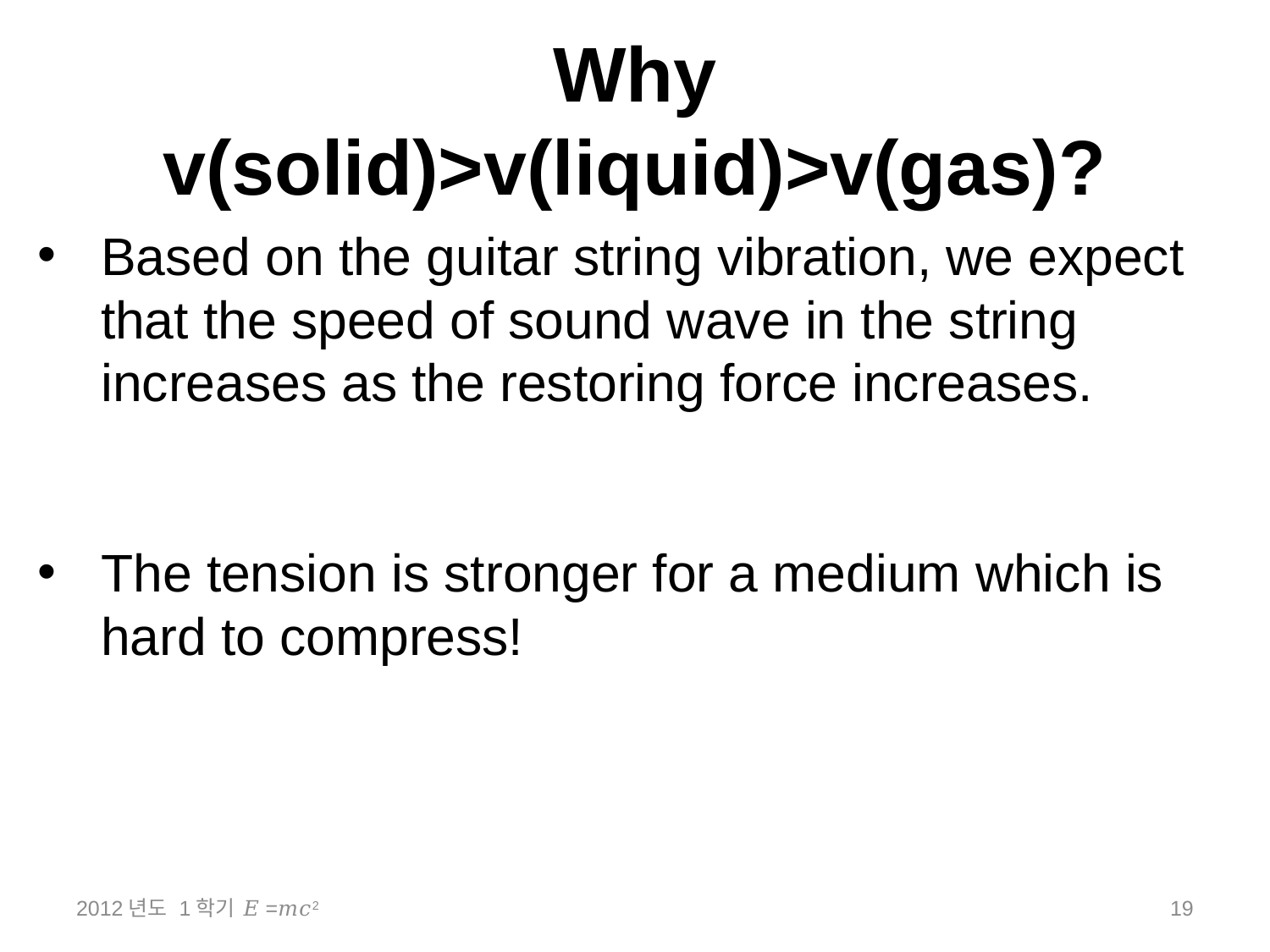

# Why v(solid)>v(liquid)>v(gas)?
Based on the guitar string vibration, we expect that the speed of sound wave in the string increases as the restoring force increases.

The tension is stronger for a medium which is hard to compress!
2012년도 1학기 𝐸=𝑚𝑐2
19